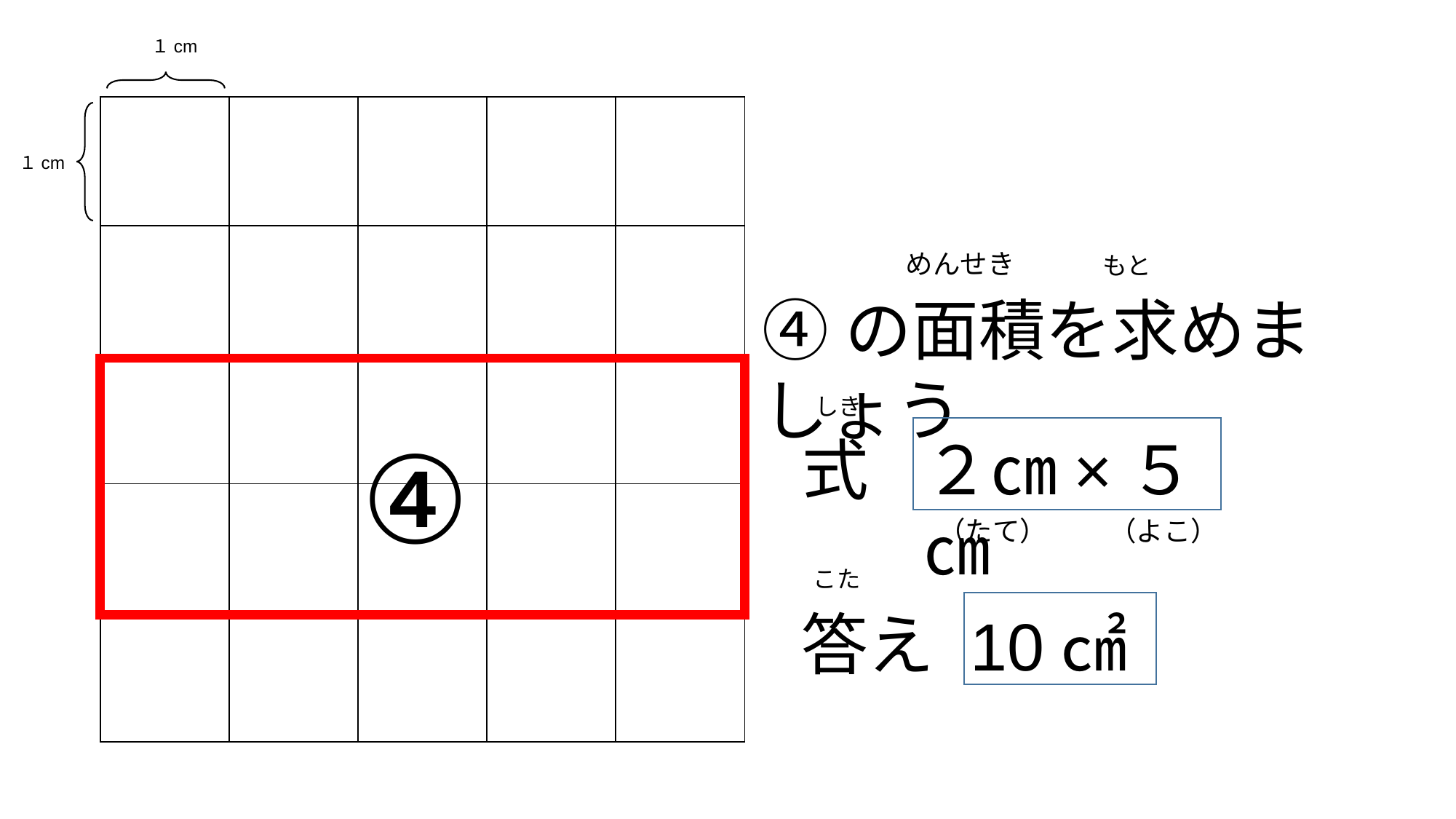

１cm
|  |  |  |  |  |
| --- | --- | --- | --- | --- |
|  |  |  |  |  |
|  |  |  |  |  |
|  |  |  |  |  |
|  |  |  |  |  |

　１cm
　もと
　めんせき
④の面積を求めましょう

　しき
④

式
２㎝×５㎝
　（たて）
　（よこ）
　こた

答え
10㎠